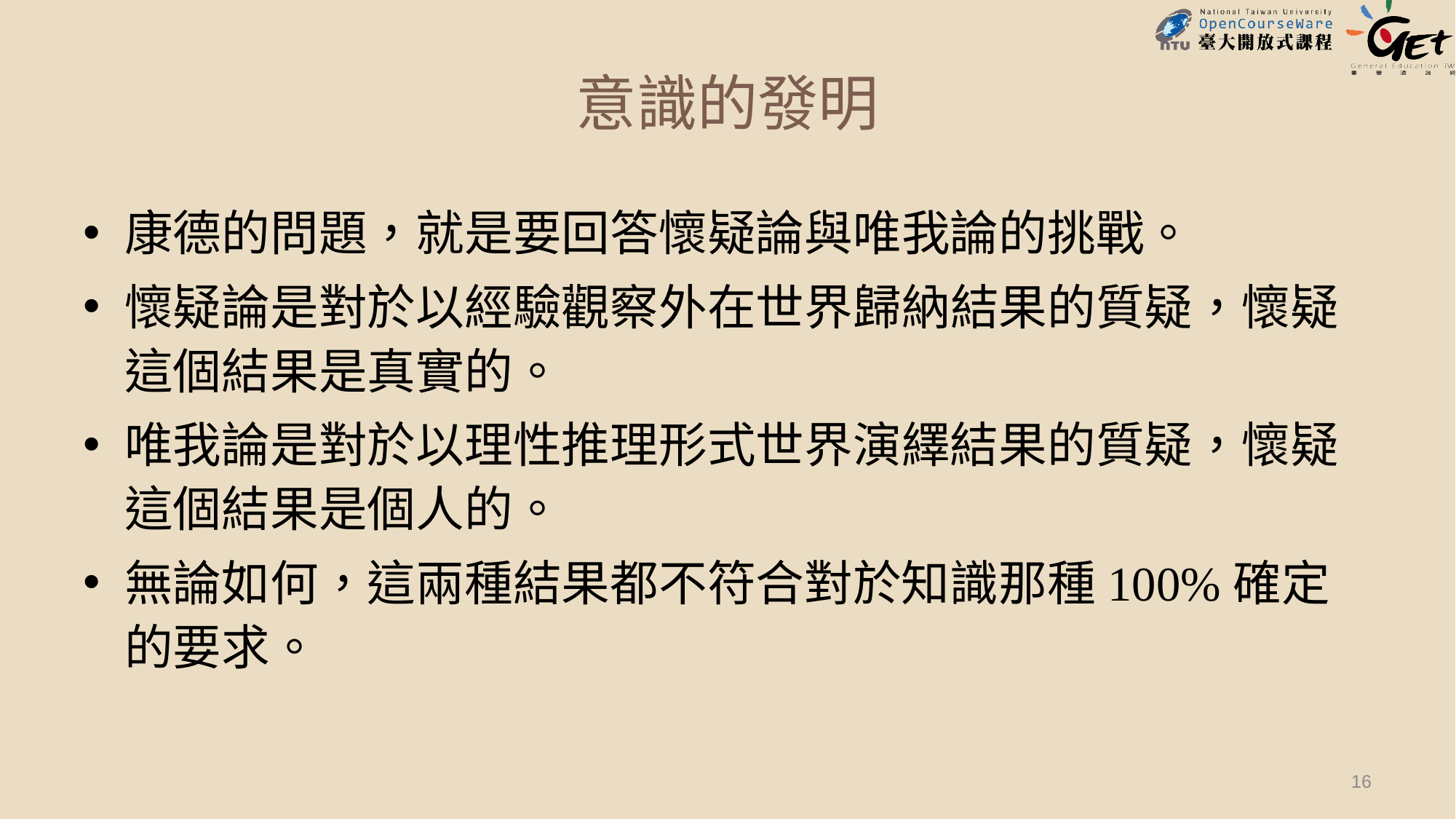

# 意識的發明
康德的問題，就是要回答懷疑論與唯我論的挑戰。
懷疑論是對於以經驗觀察外在世界歸納結果的質疑，懷疑這個結果是真實的。
唯我論是對於以理性推理形式世界演繹結果的質疑，懷疑這個結果是個人的。
無論如何，這兩種結果都不符合對於知識那種100%確定的要求。
16